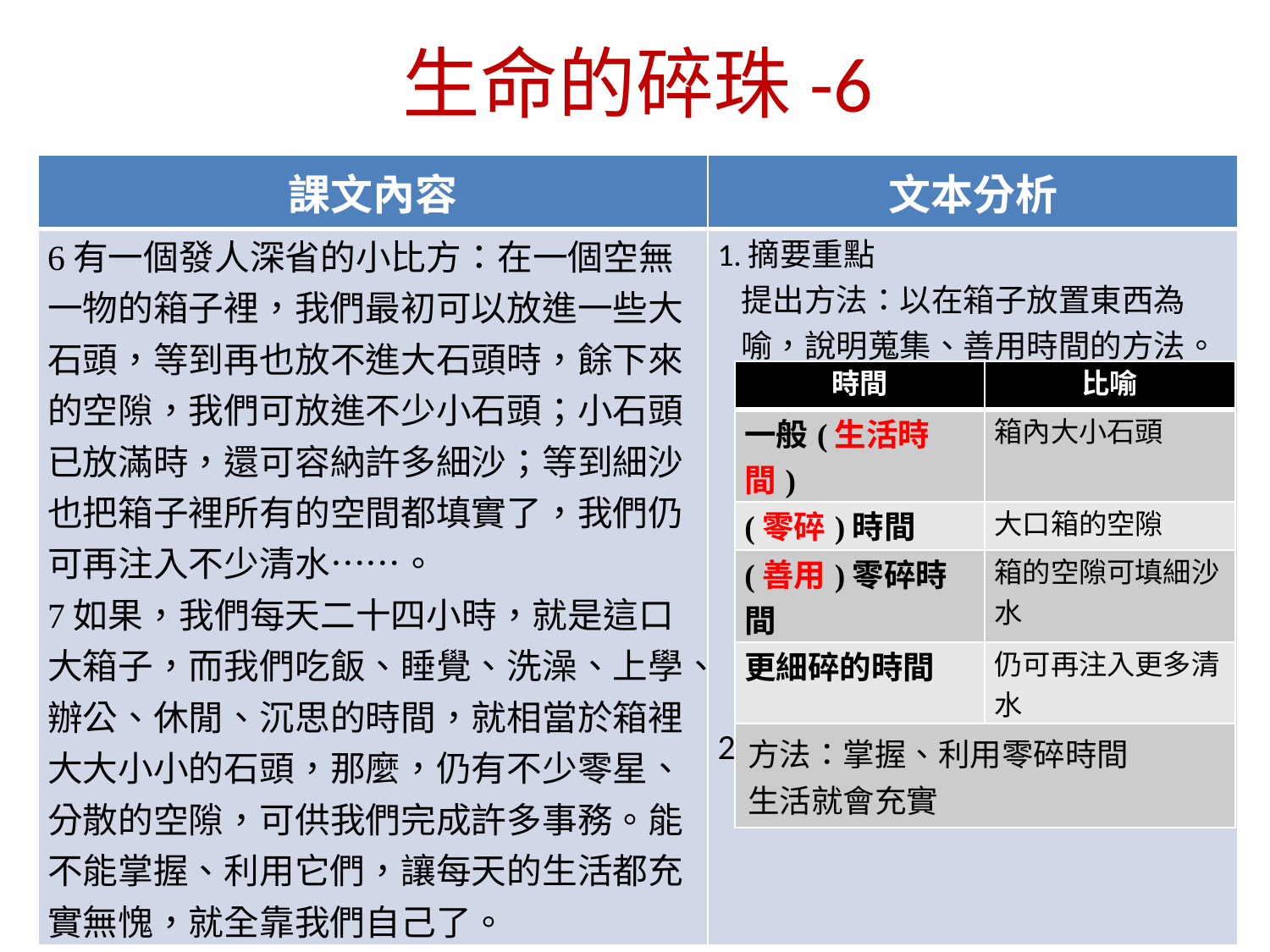

生命的碎珠-6
| 課文內容 | 文本分析 |
| --- | --- |
| 6有一個發人深省的小比方：在一個空無一物的箱子裡，我們最初可以放進一些大石頭，等到再也放不進大石頭時，餘下來的空隙，我們可放進不少小石頭；小石頭已放滿時，還可容納許多細沙；等到細沙也把箱子裡所有的空間都填實了，我們仍可再注入不少清水……。 　　 7如果，我們每天二十四小時，就是這口大箱子，而我們吃飯、睡覺、洗澡、上學、辦公、休閒、沉思的時間，就相當於箱裡大大小小的石頭，那麼，仍有不少零星、分散的空隙，可供我們完成許多事務。能不能掌握、利用它們，讓每天的生活都充實無愧，就全靠我們自己了。 | 1.摘要重點 提出方法：以在箱子放置東西為 喻，說明蒐集、善用時間的方法。 2.手法 (1)以箱子為喻：比喻論證 |
| 時間 | 比喻 |
| --- | --- |
| 一般(生活時間) | 箱內大小石頭 |
| (零碎)時間 | 大口箱的空隙 |
| (善用)零碎時間 | 箱的空隙可填細沙水 |
| 更細碎的時間 | 仍可再注入更多清水 |
| 方法：掌握、利用零碎時間 生活就會充實 |  |